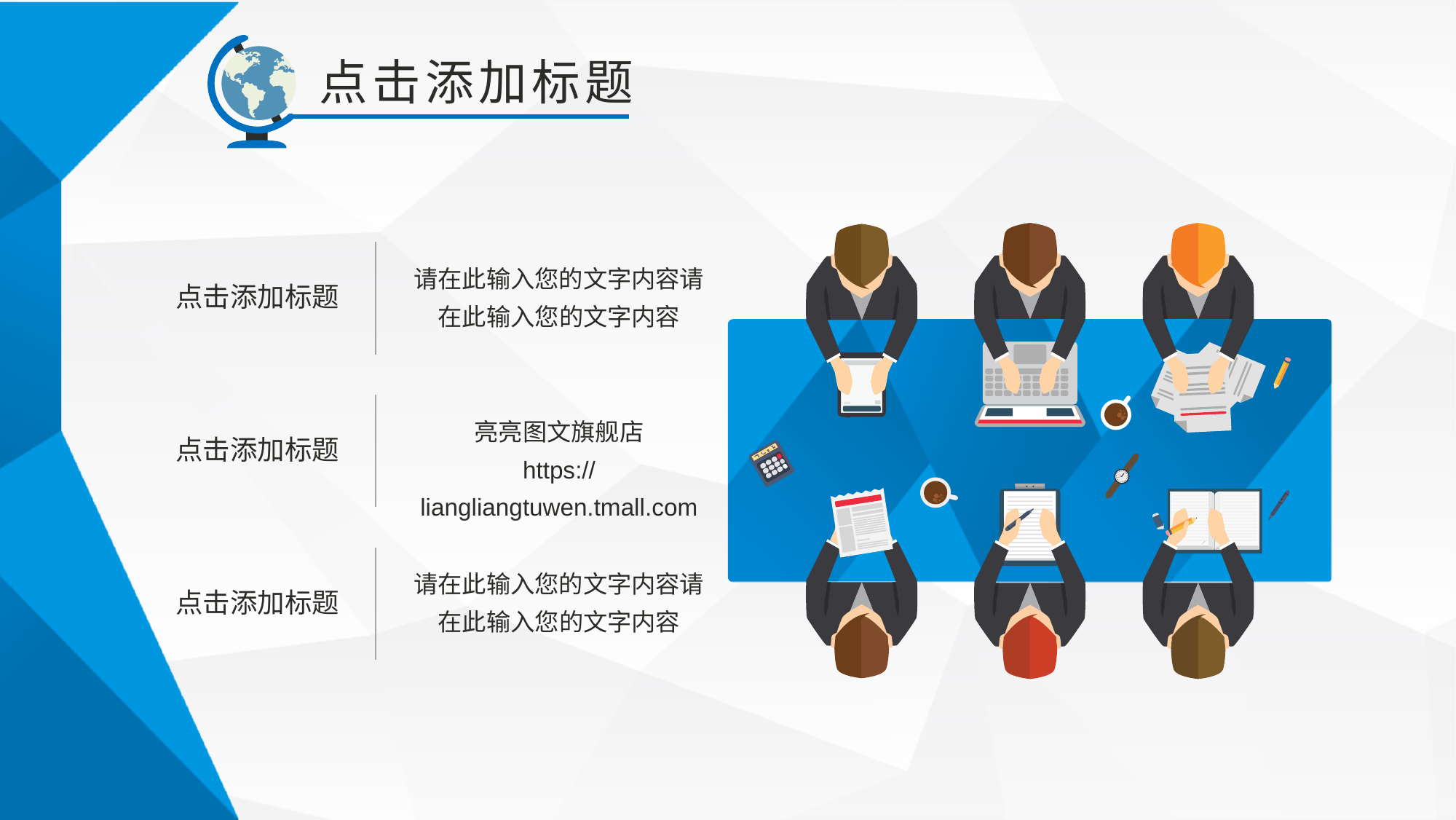

点击添加标题

请在此输入您的文字内容请在此输入您的文字内容
点击添加标题
亮亮图文旗舰店
https://liangliangtuwen.tmall.com
点击添加标题
请在此输入您的文字内容请在此输入您的文字内容
点击添加标题
YANSHIFU